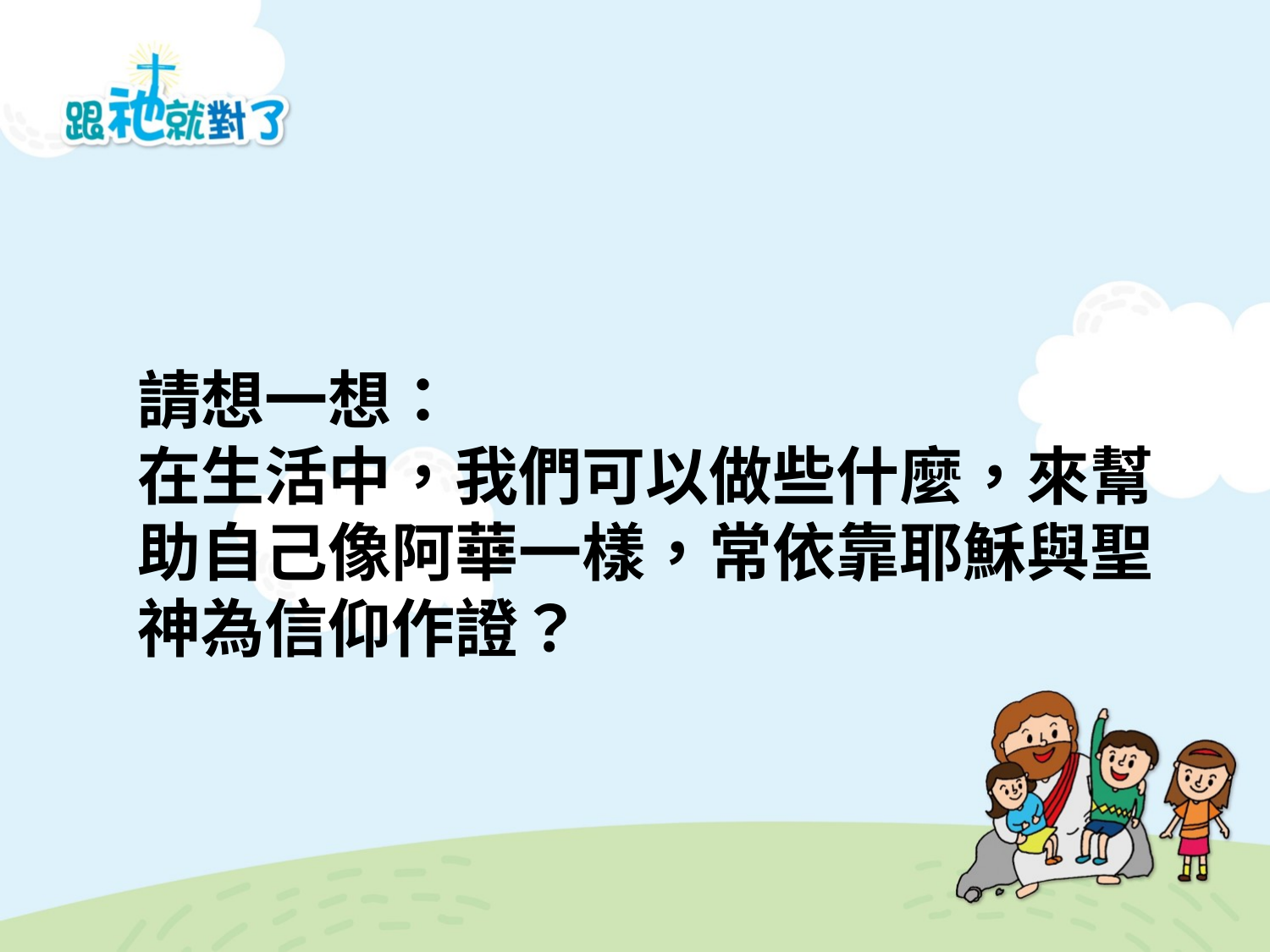

請想一想：
在生活中，我們可以做些什麼，來幫助自己像阿華一樣，常依靠耶穌與聖神為信仰作證？